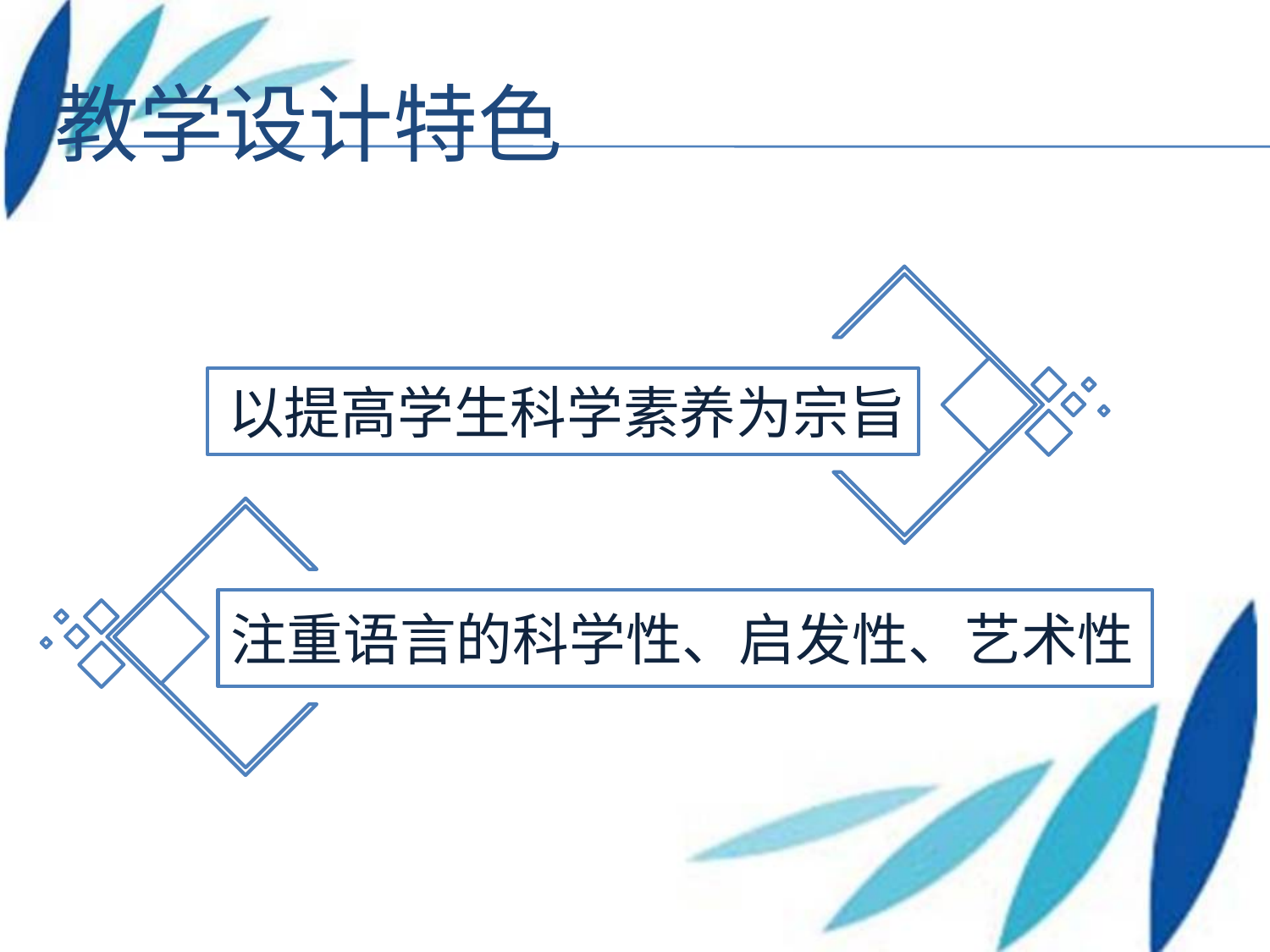

# 教学设计特色

01
以提高学生科学素养为宗旨

02
注重语言的科学性、启发性、艺术性